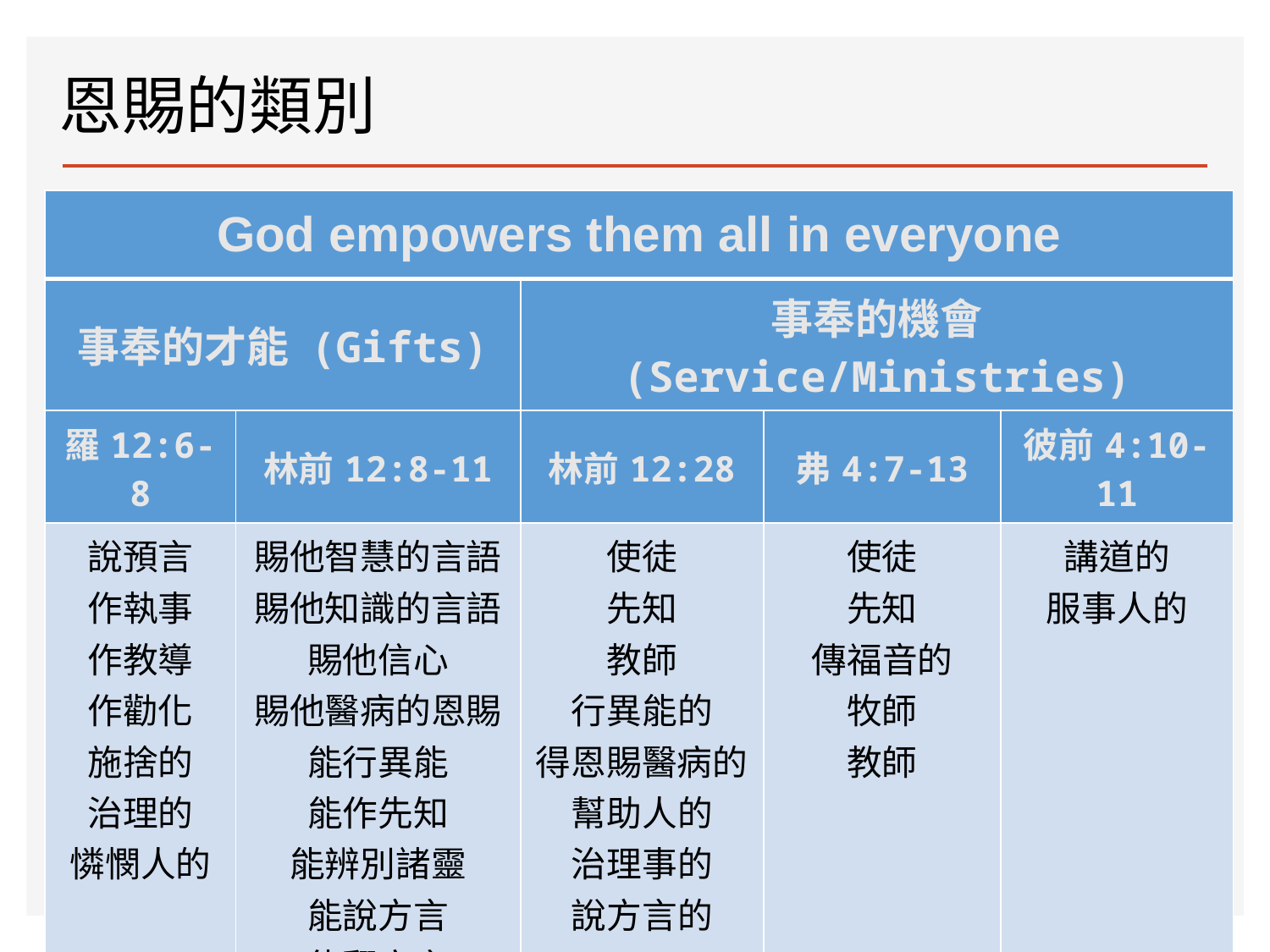

恩賜的類別
| God empowers them all in everyone |  |  |  |  |
| --- | --- | --- | --- | --- |
| 事奉的才能 (Gifts) |  | 事奉的機會 (Service/Ministries) |  |  |
| 羅12:6-8 | 林前12:8-11 | 林前12:28 | 弗4:7-13 | 彼前4:10-11 |
| 說預言 作執事 作教導 作勸化 施捨的 治理的 憐憫人的 | 賜他智慧的言語 賜他知識的言語 賜他信心 賜他醫病的恩賜 能行異能 能作先知 能辨別諸靈 能說方言 能翻方言 | 使徒 先知 教師 行異能的 得恩賜醫病的 幫助人的 治理事的 說方言的 | 使徒 先知 傳福音的 牧師 教師 | 講道的 服事人的 |